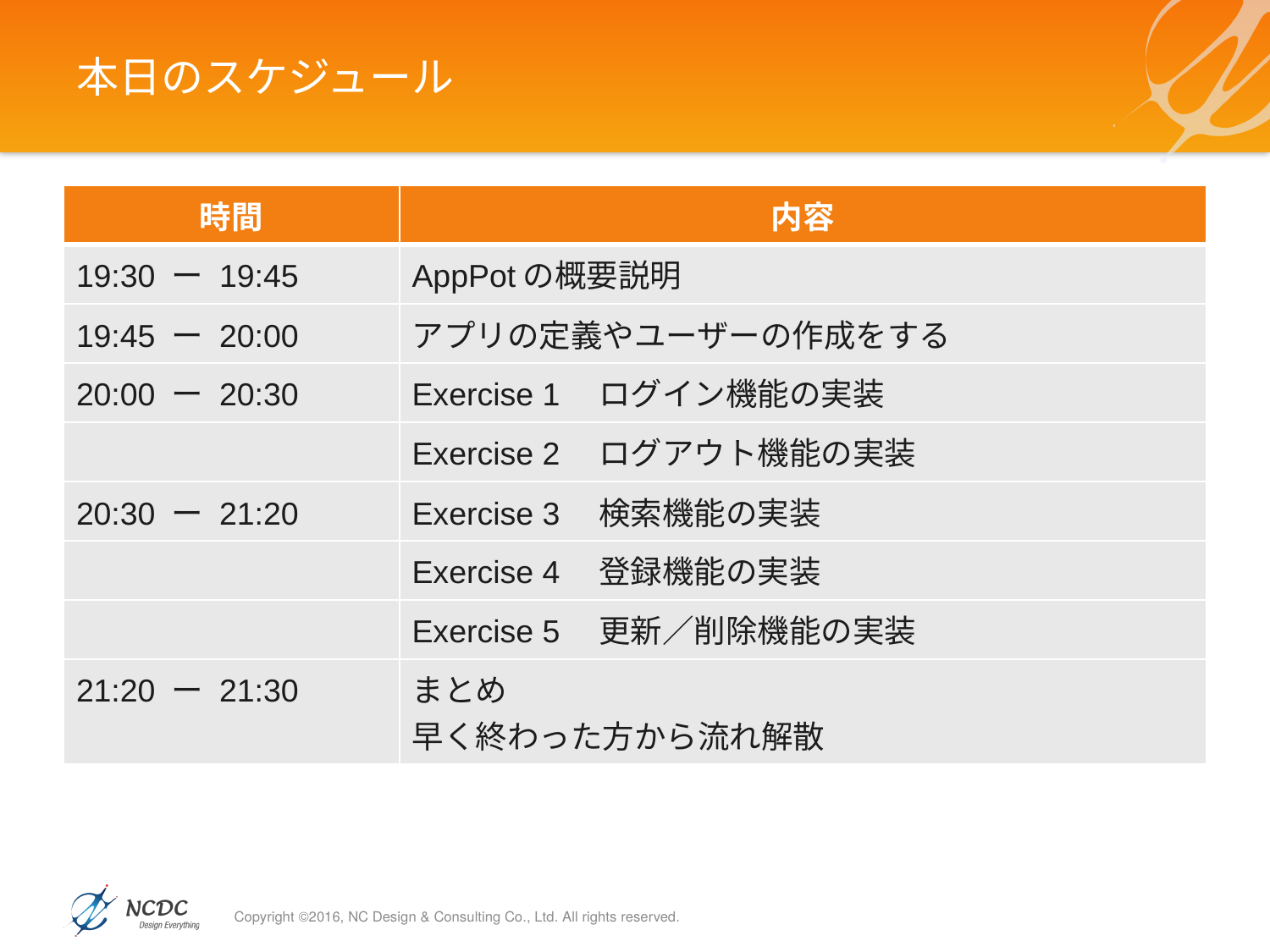

# 本日のスケジュール
| 時間 | 内容 |
| --- | --- |
| 19:30 ー 19:45 | AppPotの概要説明 |
| 19:45 ー 20:00 | アプリの定義やユーザーの作成をする |
| 20:00 ー 20:30 | Exercise 1　ログイン機能の実装 |
|  | Exercise 2　ログアウト機能の実装 |
| 20:30 ー 21:20 | Exercise 3　検索機能の実装 |
|  | Exercise 4　登録機能の実装 |
|  | Exercise 5　更新／削除機能の実装 |
| 21:20 ー 21:30 | まとめ 早く終わった方から流れ解散 |